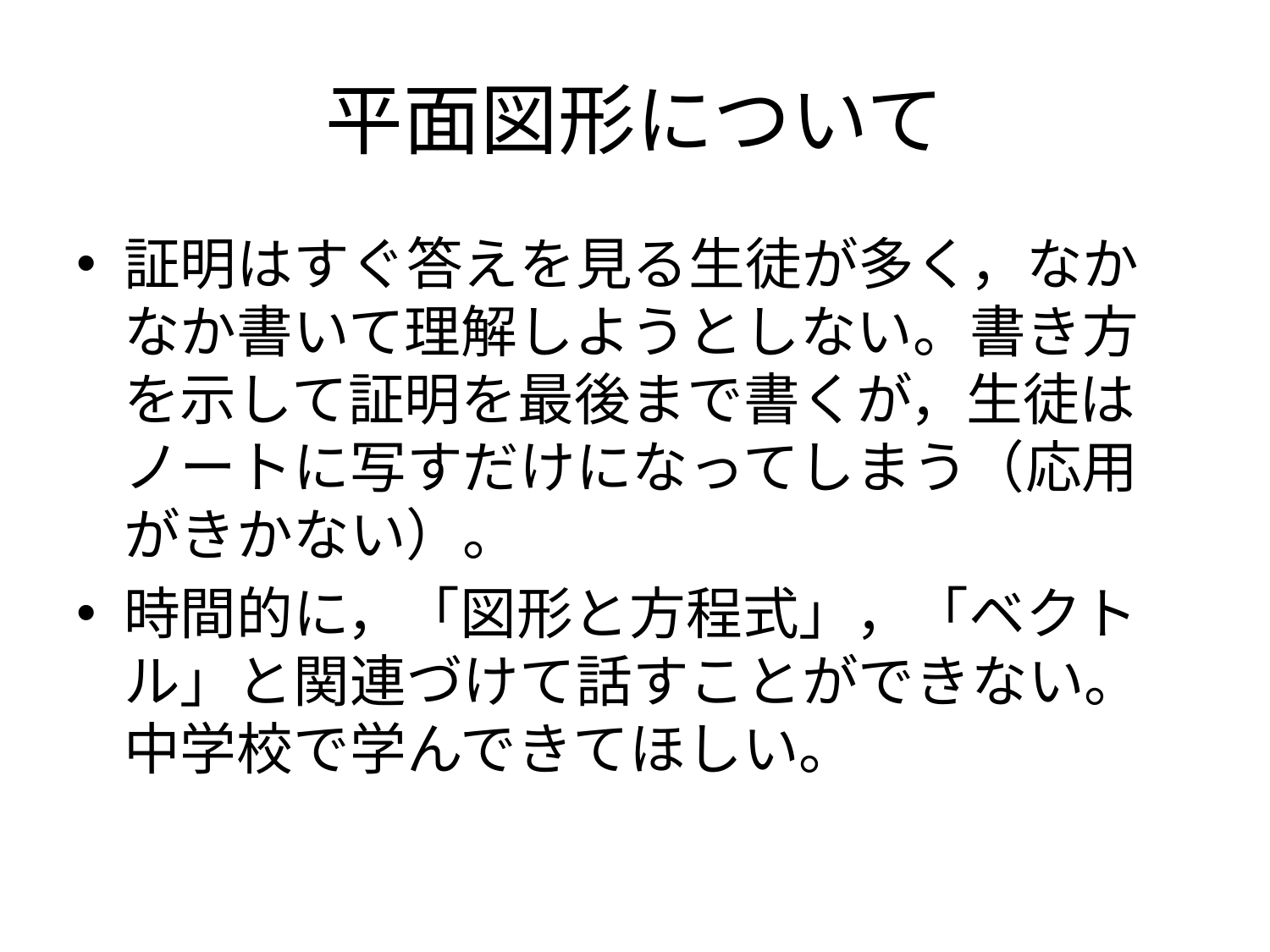

# 平面図形について
証明はすぐ答えを見る生徒が多く，なかなか書いて理解しようとしない。書き方を示して証明を最後まで書くが，生徒はノートに写すだけになってしまう（応用がきかない）。
時間的に，「図形と方程式」，「ベクトル」と関連づけて話すことができない。中学校で学んできてほしい。